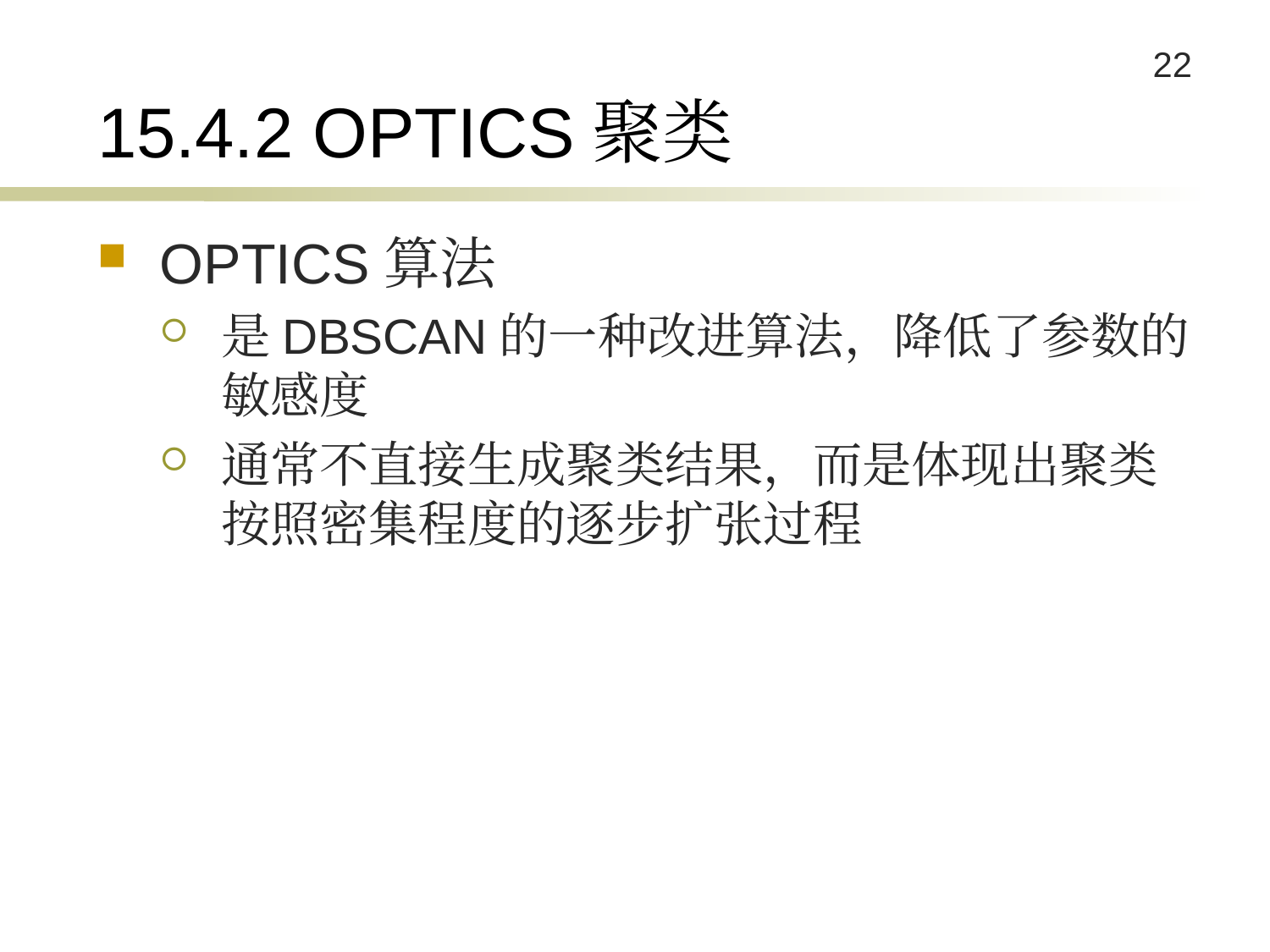

# 15.4.2 OPTICS聚类
OPTICS算法
是DBSCAN的一种改进算法，降低了参数的敏感度
通常不直接生成聚类结果，而是体现出聚类按照密集程度的逐步扩张过程